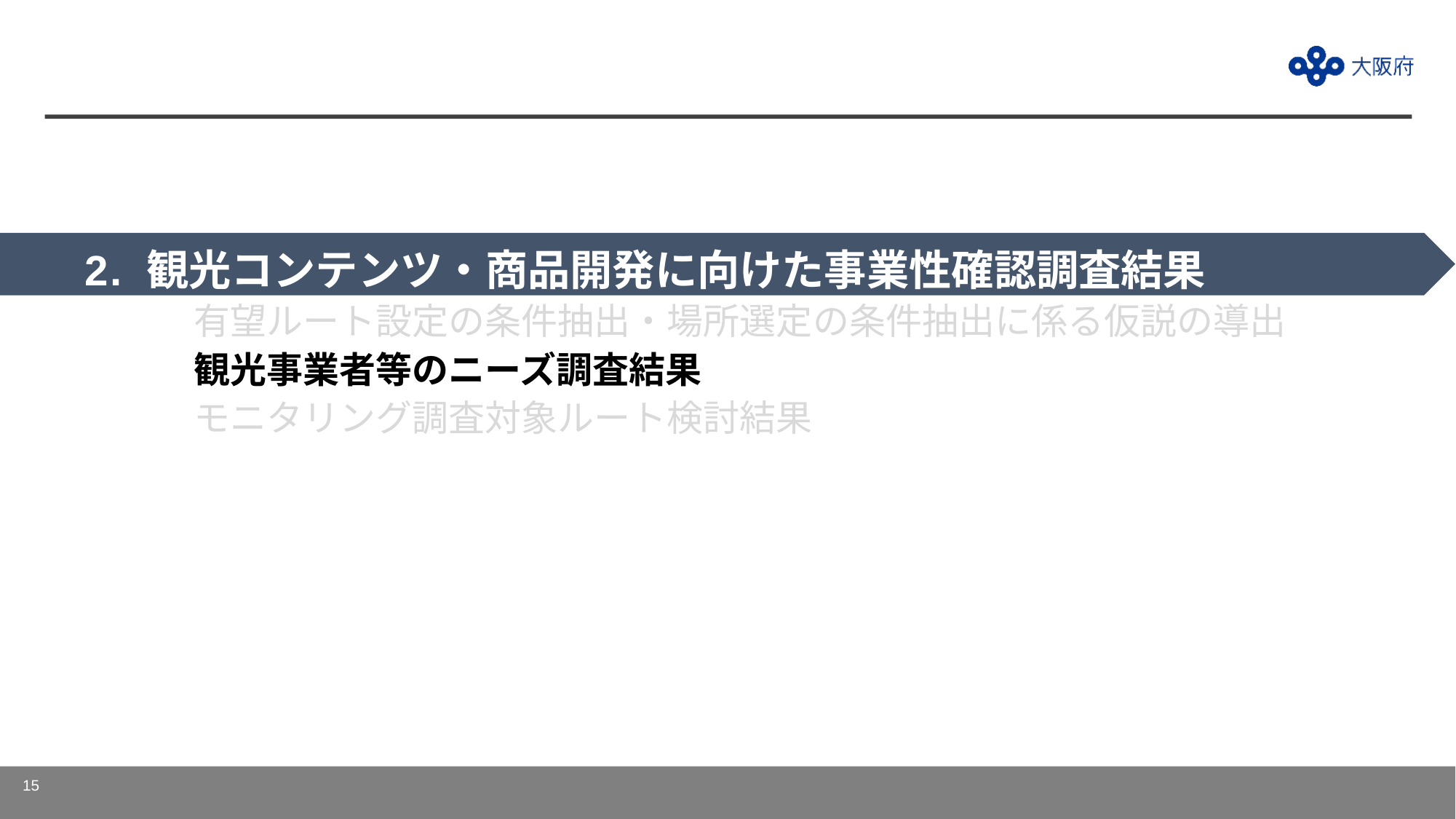

観光コンテンツ・商品開発に向けた事業性確認調査結果
	有望ルート設定の条件抽出・場所選定の条件抽出に係る仮説の導出
	観光事業者等のニーズ調査結果
	モニタリング調査対象ルート検討結果